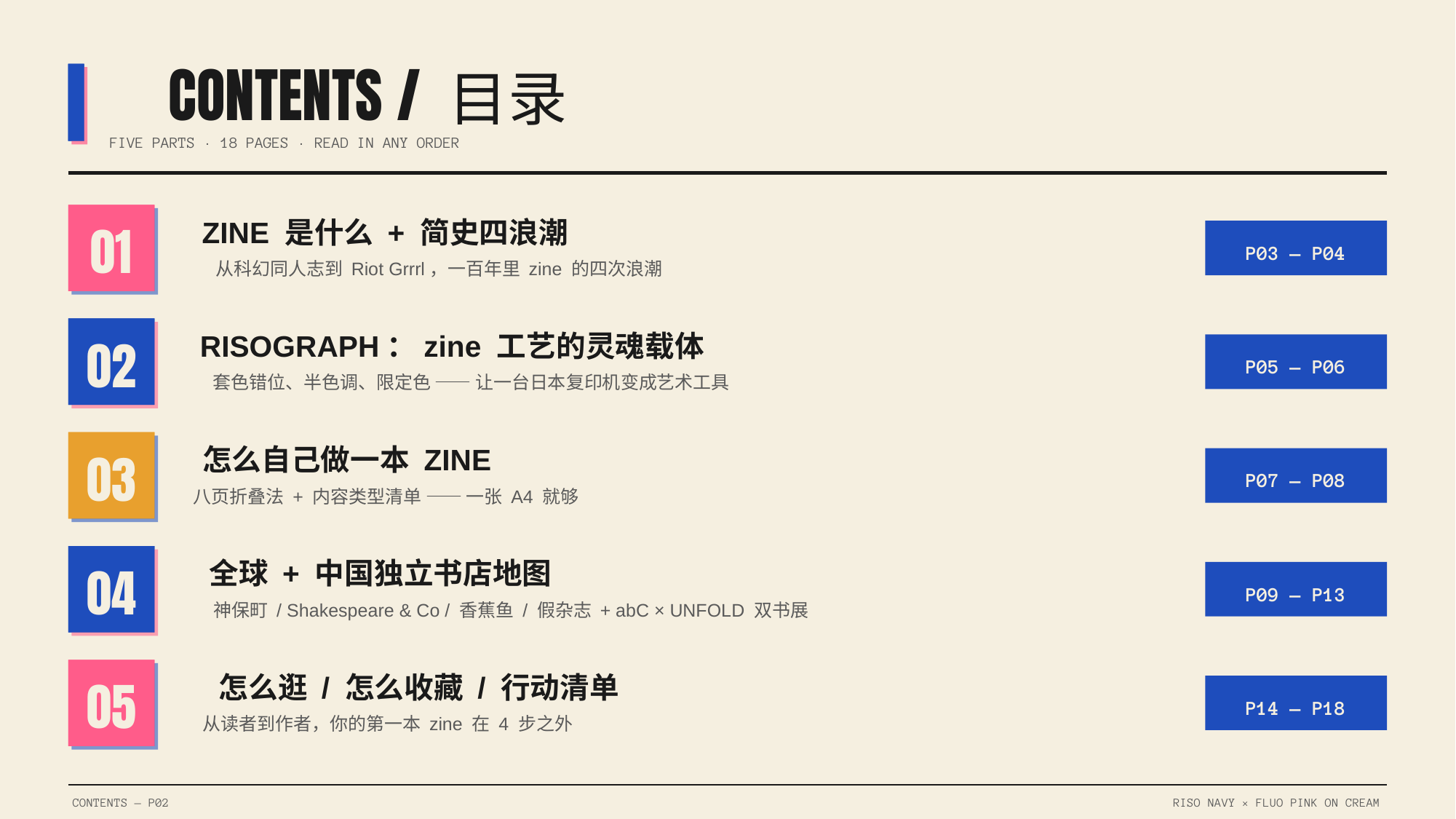

CONTENTS / 目录

FIVE PARTS · 18 PAGES · READ IN ANY ORDER

ZINE 是什么 + 简史四浪潮

01
P03 — P04
从科幻同人志到 Riot Grrrl，一百年里 zine 的四次浪潮

RISOGRAPH：zine 工艺的灵魂载体

02
P05 — P06
套色错位、半色调、限定色 —— 让一台日本复印机变成艺术工具

怎么自己做一本 ZINE

03
P07 — P08
八页折叠法 + 内容类型清单 —— 一张 A4 就够

全球 + 中国独立书店地图

04
P09 — P13
神保町 / Shakespeare & Co / 香蕉鱼 / 假杂志 + abC × UNFOLD 双书展

怎么逛 / 怎么收藏 / 行动清单

05
P14 — P18
从读者到作者，你的第一本 zine 在 4 步之外

CONTENTS — P02
RISO NAVY × FLUO PINK ON CREAM